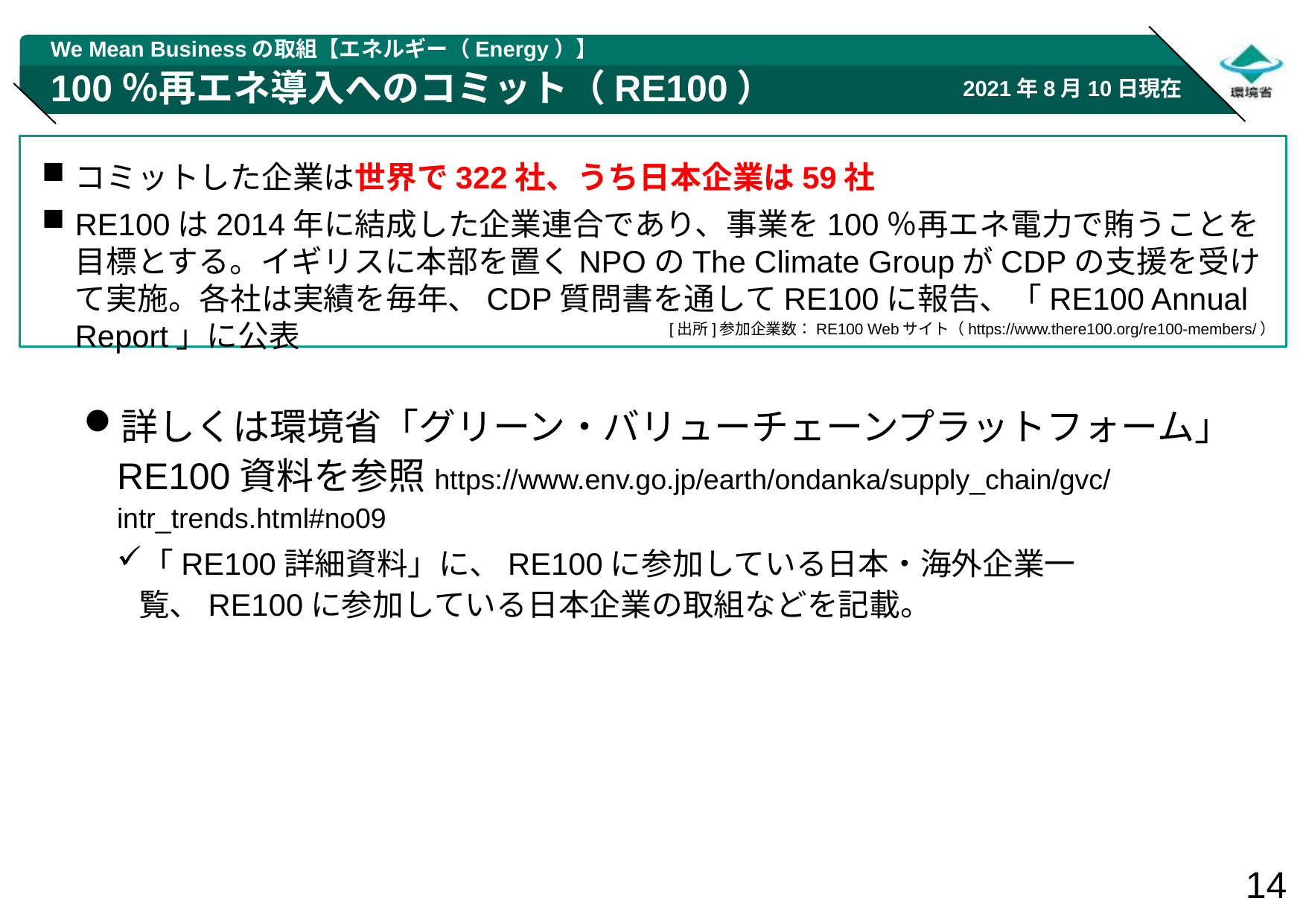

We Mean Businessの取組【エネルギー（Energy）】
# 100％再エネ導入へのコミット（RE100）
2021年8月10日現在
コミットした企業は世界で322社、うち日本企業は59社
RE100は2014年に結成した企業連合であり、事業を100％再エネ電力で賄うことを目標とする。イギリスに本部を置くNPOのThe Climate GroupがCDPの支援を受けて実施。各社は実績を毎年、CDP質問書を通してRE100に報告、「RE100 Annual Report」に公表
[出所]参加企業数：RE100 Webサイト（https://www.there100.org/re100-members/）
詳しくは環境省「グリーン・バリューチェーンプラットフォーム」RE100資料を参照https://www.env.go.jp/earth/ondanka/supply_chain/gvc/intr_trends.html#no09
「RE100詳細資料」に、RE100に参加している日本・海外企業一覧、RE100に参加している日本企業の取組などを記載。